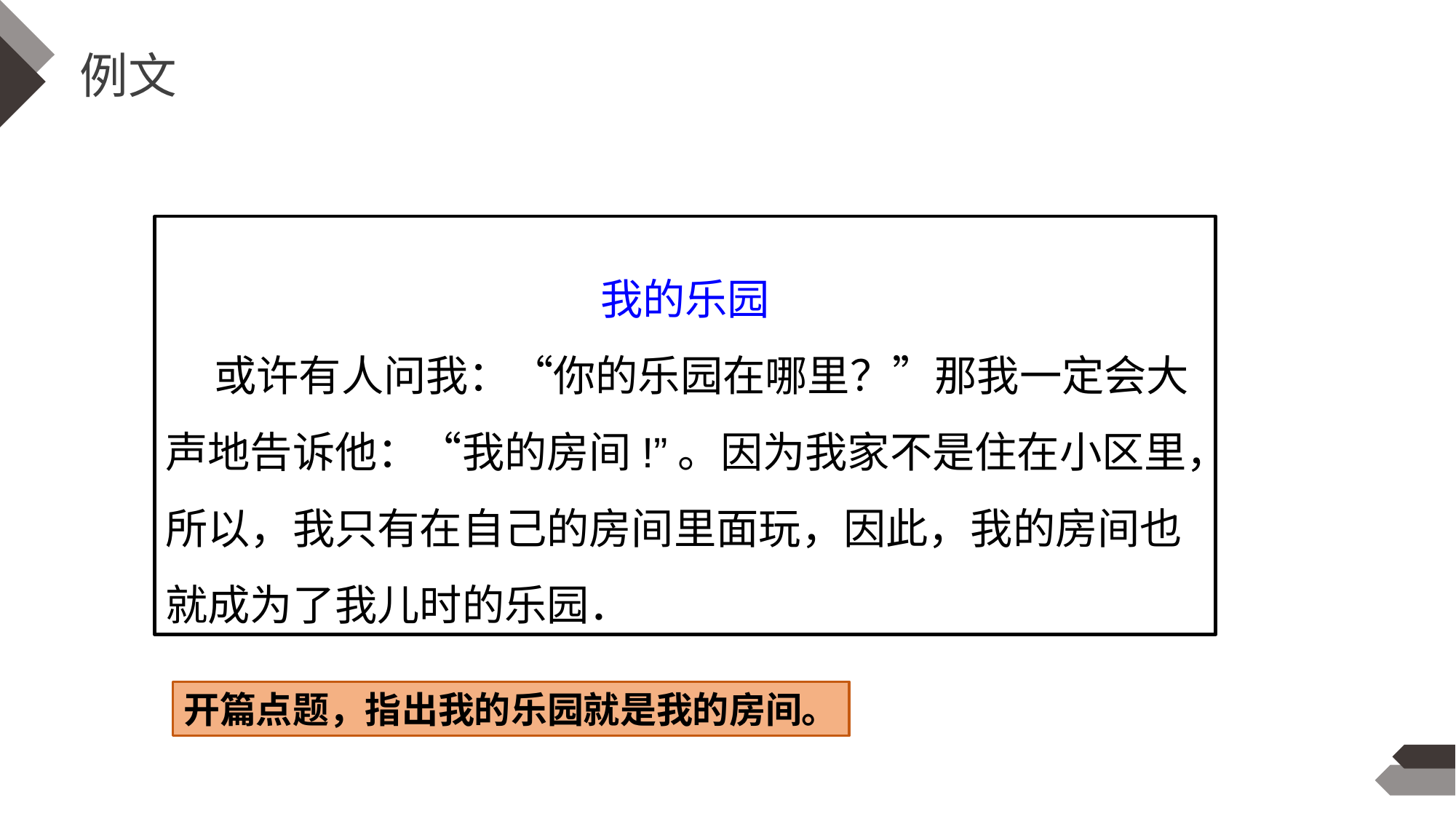

例文
我的乐园
    或许有人问我：“你的乐园在哪里？”那我一定会大声地告诉他：“我的房间!”。因为我家不是住在小区里，所以，我只有在自己的房间里面玩，因此，我的房间也就成为了我儿时的乐园．
开篇点题，指出我的乐园就是我的房间。